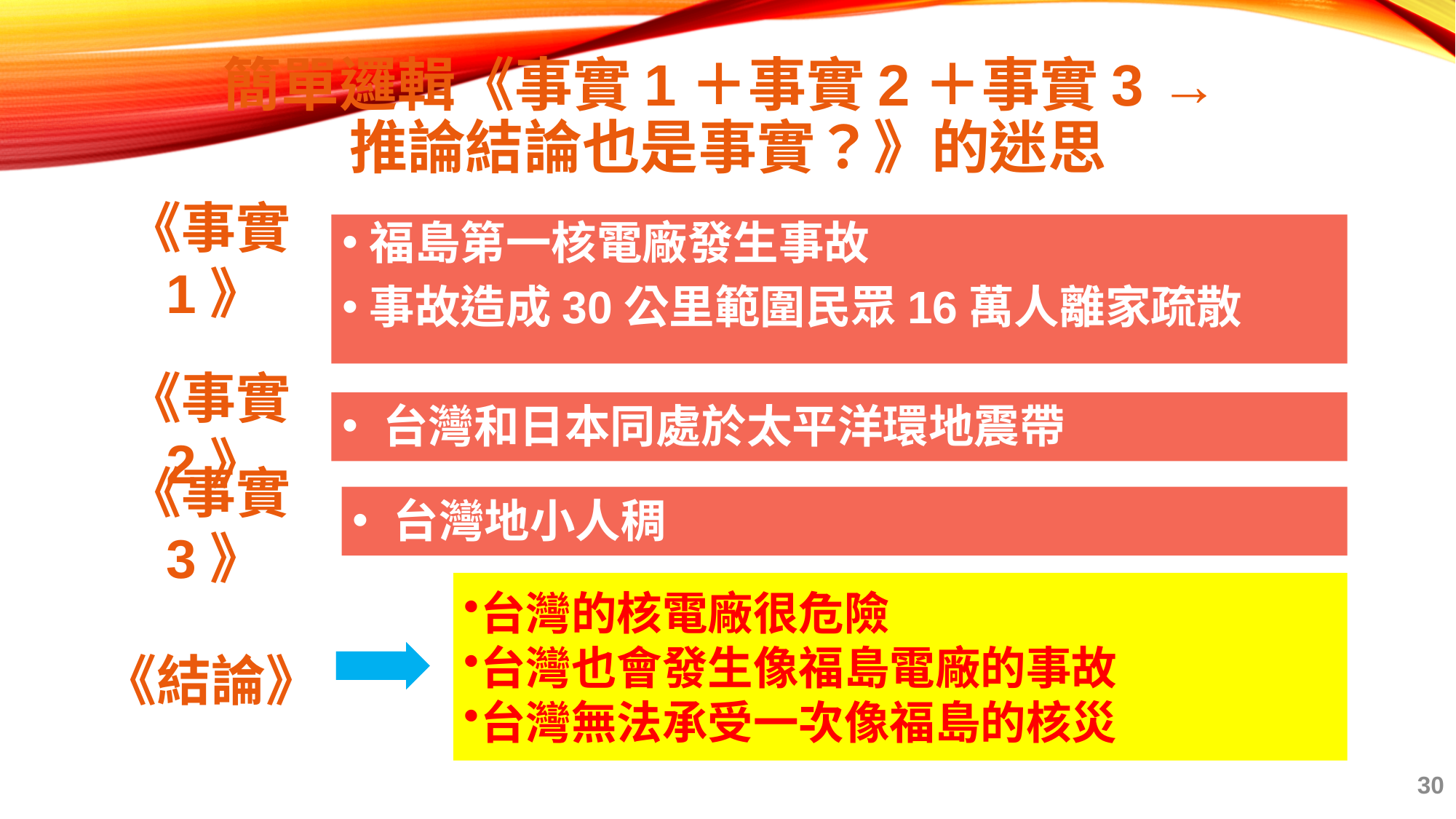

簡單邏輯《事實1＋事實2＋事實3 →推論結論也是事實？》的迷思
《事實1》
福島第一核電廠發生事故
事故造成30公里範圍民眾16萬人離家疏散
《事實2》
台灣和日本同處於太平洋環地震帶
《事實3》
台灣地小人稠
台灣的核電廠很危險
台灣也會發生像福島電廠的事故
台灣無法承受一次像福島的核災
《結論》

30